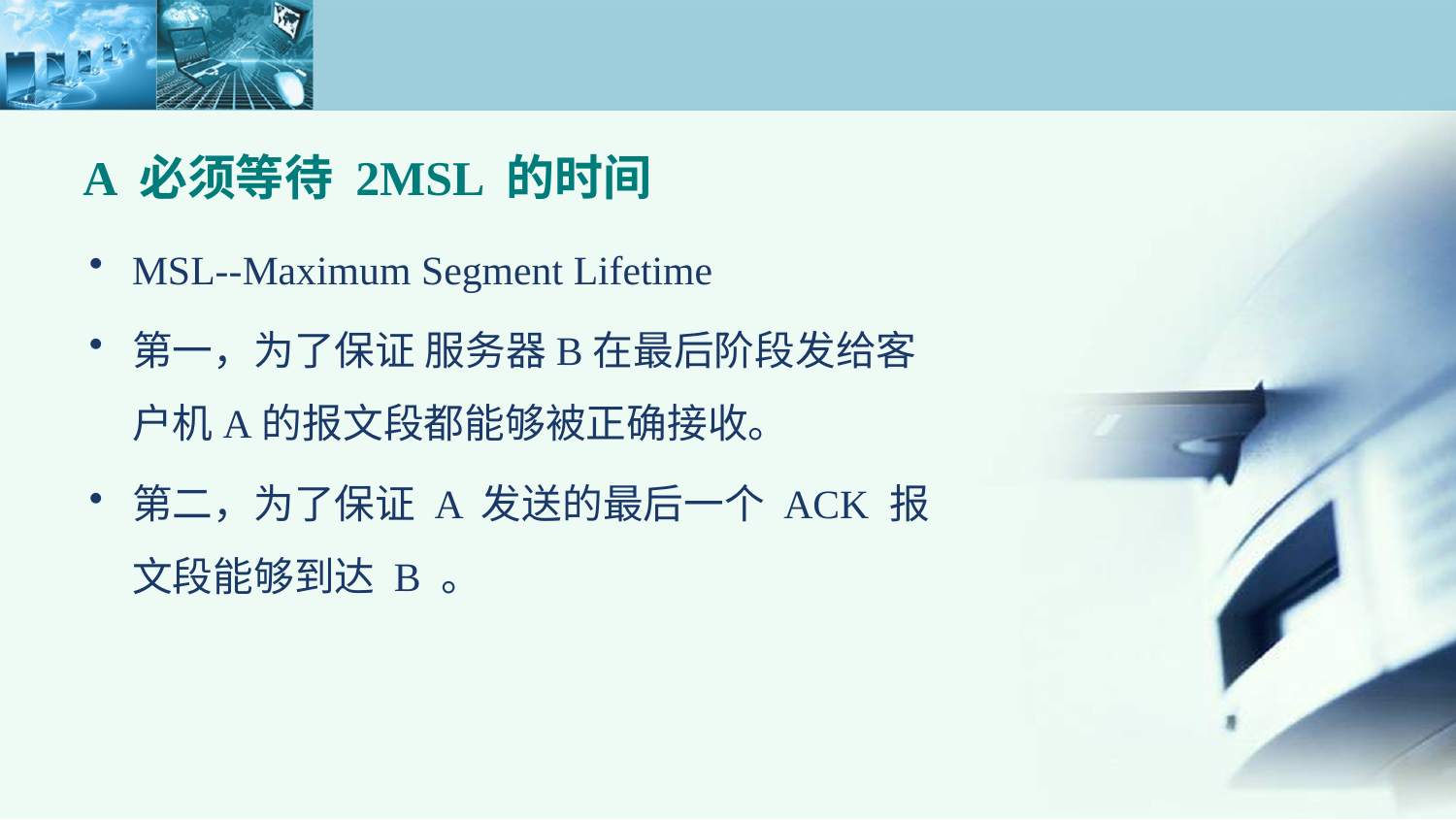

A 必须等待 2MSL 的时间
MSL--Maximum Segment Lifetime
第一，为了保证 服务器B在最后阶段发给客户机A的报文段都能够被正确接收。
第二，为了保证 A 发送的最后一个 ACK 报文段能够到达 B 。